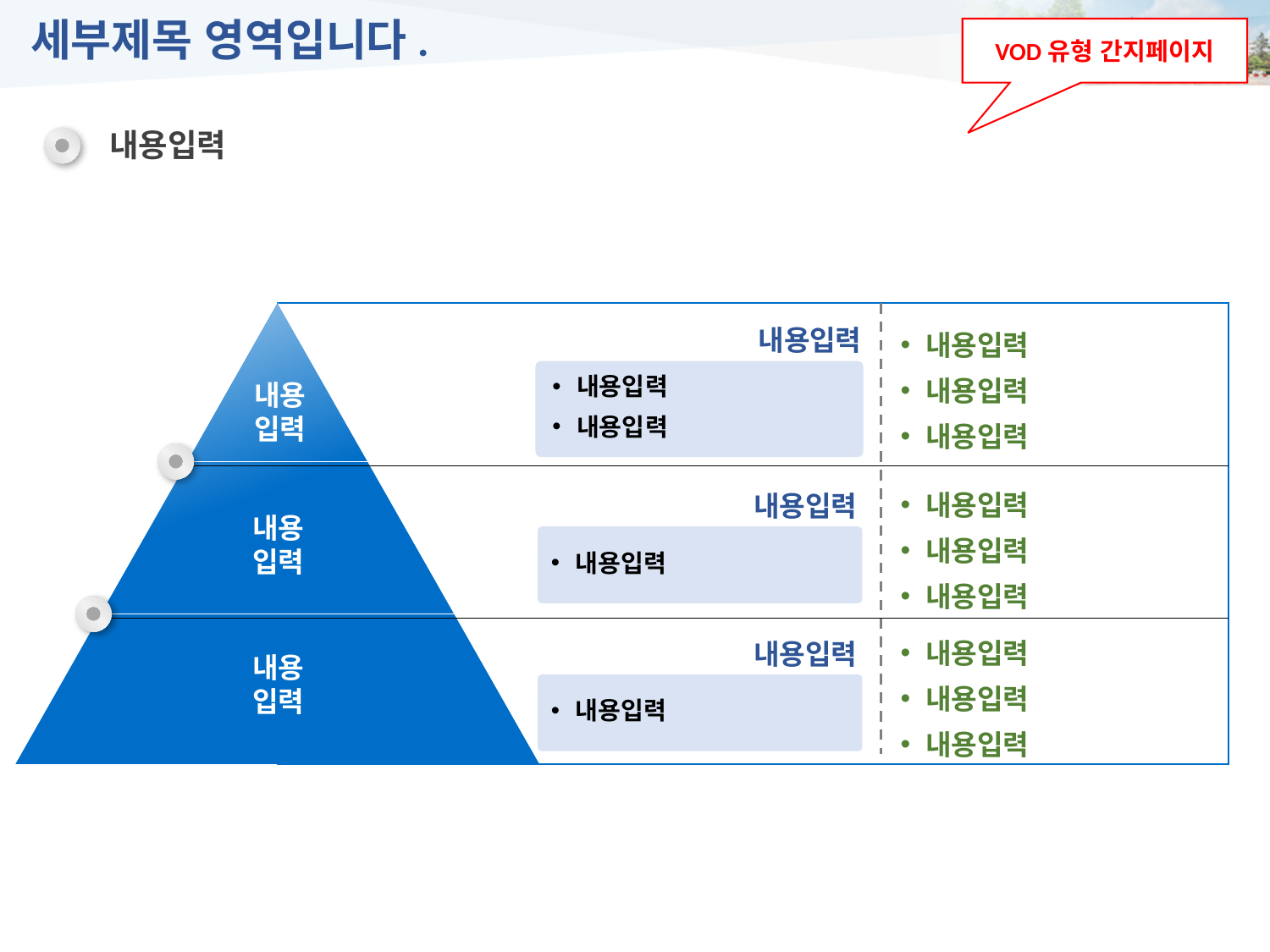

# 세부제목 영역입니다.
VOD유형 간지페이지
내용입력

내용입력

내용입력
내용입력
내용입력
내용입력
내용입력
내용
입력

내용입력
내용입력
내용입력
내용입력

내용입력
내용
입력

내용입력
내용입력
내용입력
내용입력

내용입력
내용
입력